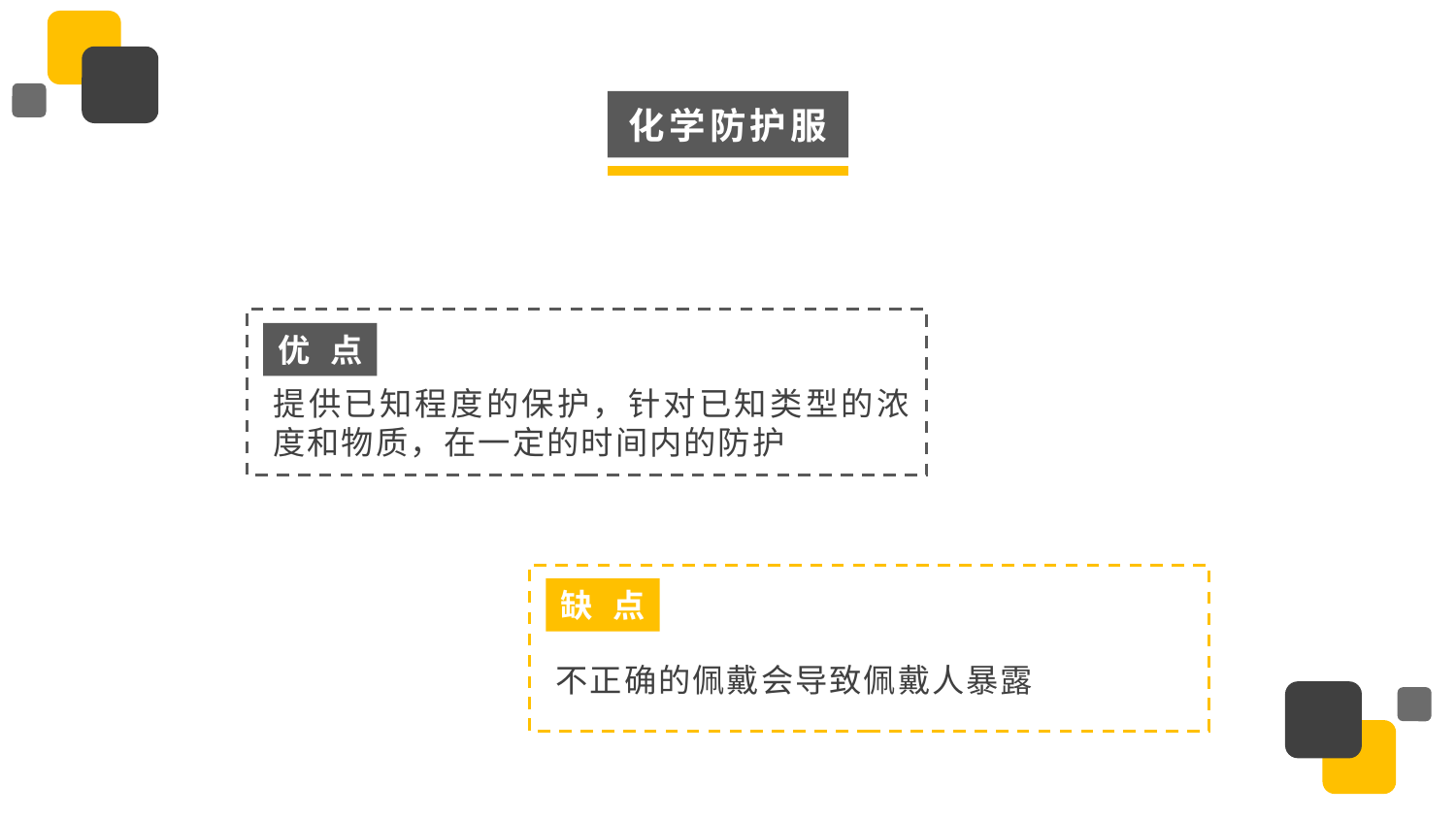

化学防护服

优  点
提供已知程度的保护，针对已知类型的浓度和物质，在一定的时间内的防护

缺  点
不正确的佩戴会导致佩戴人暴露